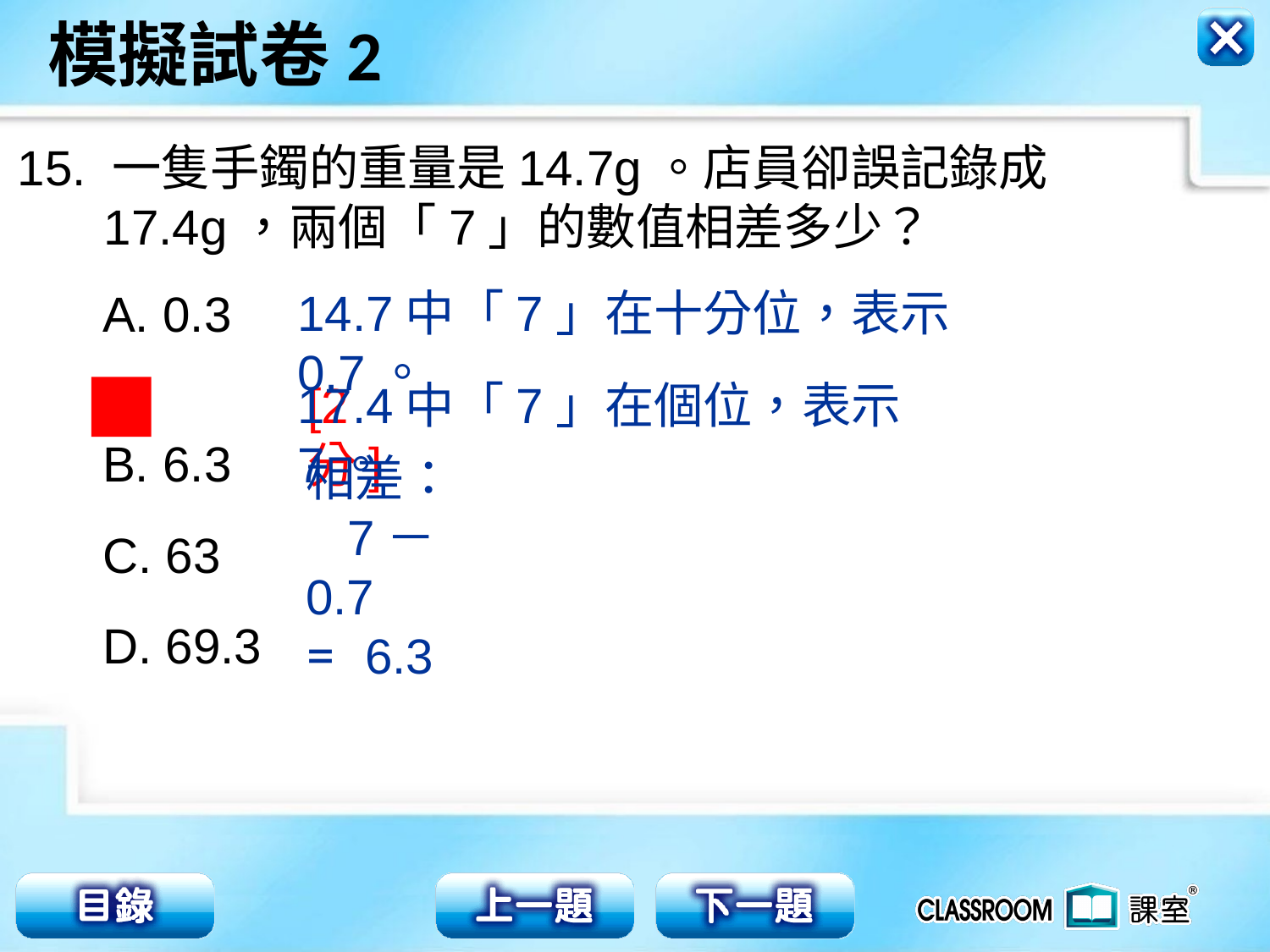

15. 一隻手鐲的重量是14.7g。店員卻誤記錄成17.4g，兩個「7」的數值相差多少？
14.7中「7」在十分位，表示0.7。
A. 0.3
B. 6.3
C. 63
D. 69.3
17.4中「7」在個位，表示7。
[2分]

相差：
   7－0.7
= 6.3